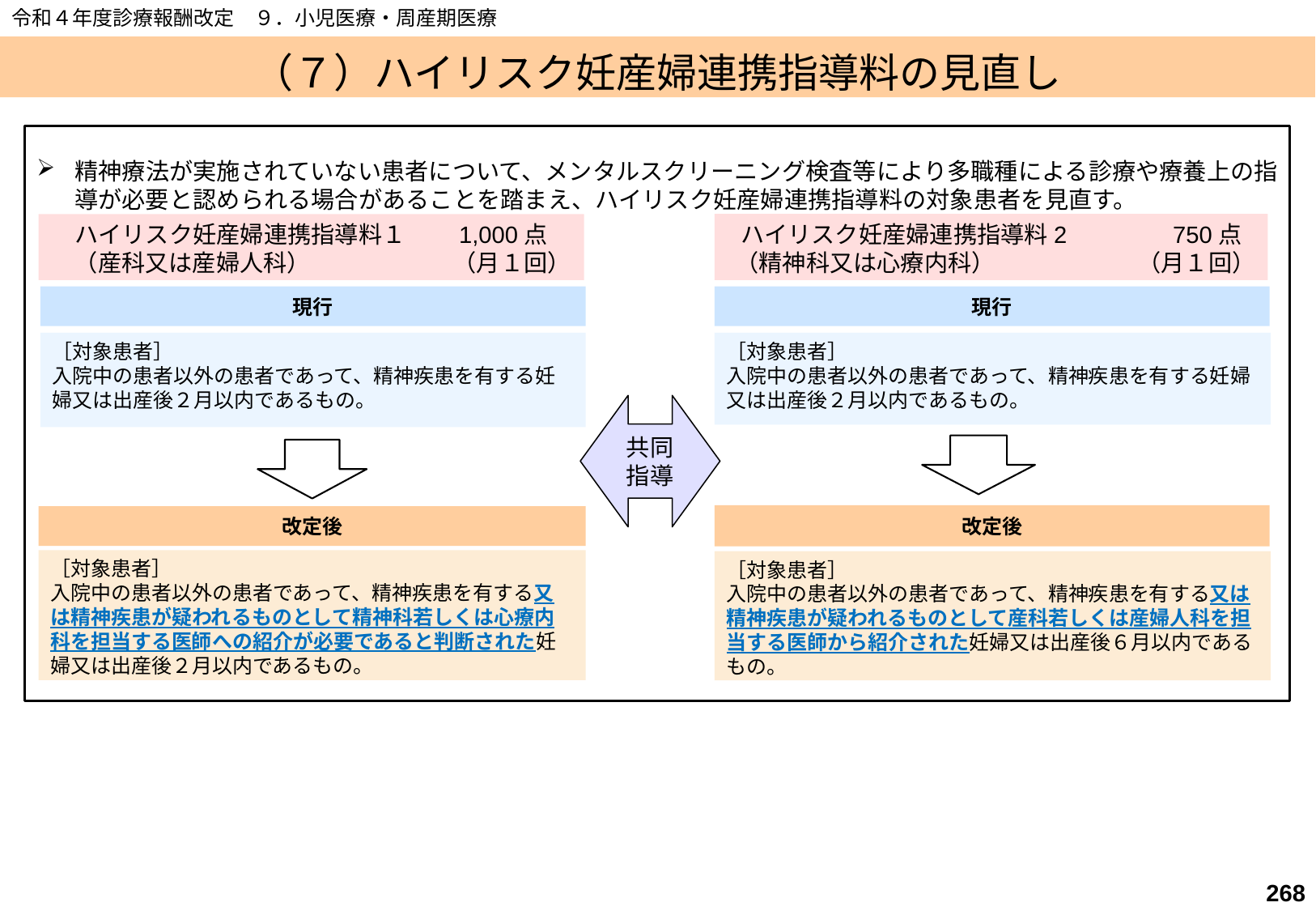

令和４年度診療報酬改定　９．小児医療・周産期医療
# （７）ハイリスク妊産婦連携指導料の見直し

精神療法が実施されていない患者について、メンタルスクリーニング検査等により多職種による診療や療養上の指導が必要と認められる場合があることを踏まえ、ハイリスク妊産婦連携指導料の対象患者を見直す。

ハイリスク妊産婦連携指導料2　　　　750点
（精神科又は心療内科）　　　　　　（月１回）

ハイリスク妊産婦連携指導料１　　1,000点
　（産科又は産婦人科）　　　　　　（月１回）

現行
現行
［対象患者］
入院中の患者以外の患者であって、精神疾患を有する妊婦又は出産後２月以内であるもの。
［対象患者］
入院中の患者以外の患者であって、精神疾患を有する妊婦又は出産後２月以内であるもの。
共同指導

改定後
改定後

［対象患者］
入院中の患者以外の患者であって、精神疾患を有する又は精神疾患が疑われるものとして精神科若しくは心療内科を担当する医師への紹介が必要であると判断された妊婦又は出産後２月以内であるもの。
［対象患者］
入院中の患者以外の患者であって、精神疾患を有する又は精神疾患が疑われるものとして産科若しくは産婦人科を担当する医師から紹介された妊婦又は出産後６月以内であるもの。
268